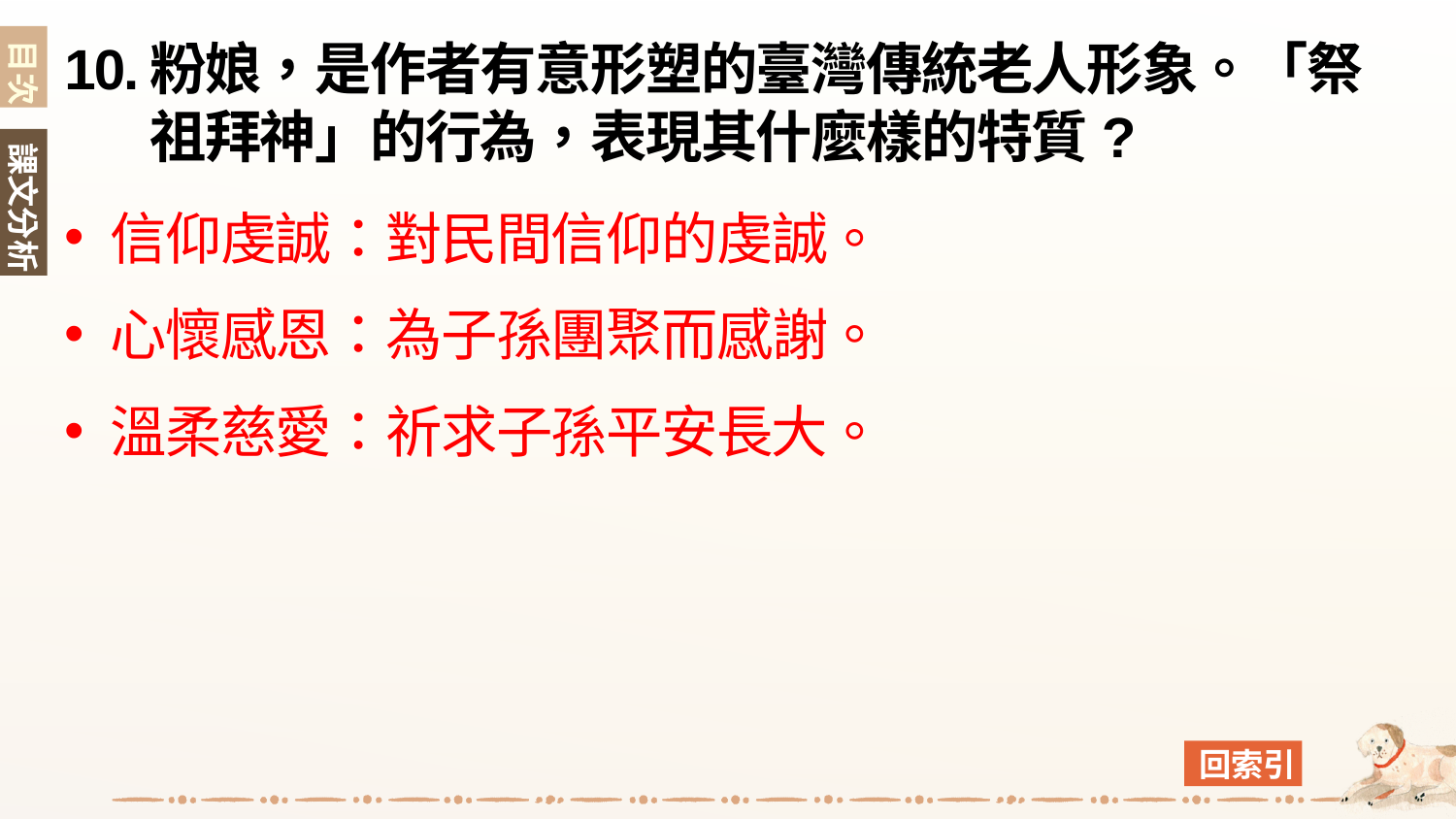

10.
目次
粉娘，是作者有意形塑的臺灣傳統老人形象。「祭祖拜神」的行為，表現其什麼樣的特質?
課文分析
信仰虔誠：對民間信仰的虔誠。
心懷感恩：為子孫團聚而感謝。
溫柔慈愛：祈求子孫平安長大。
回索引